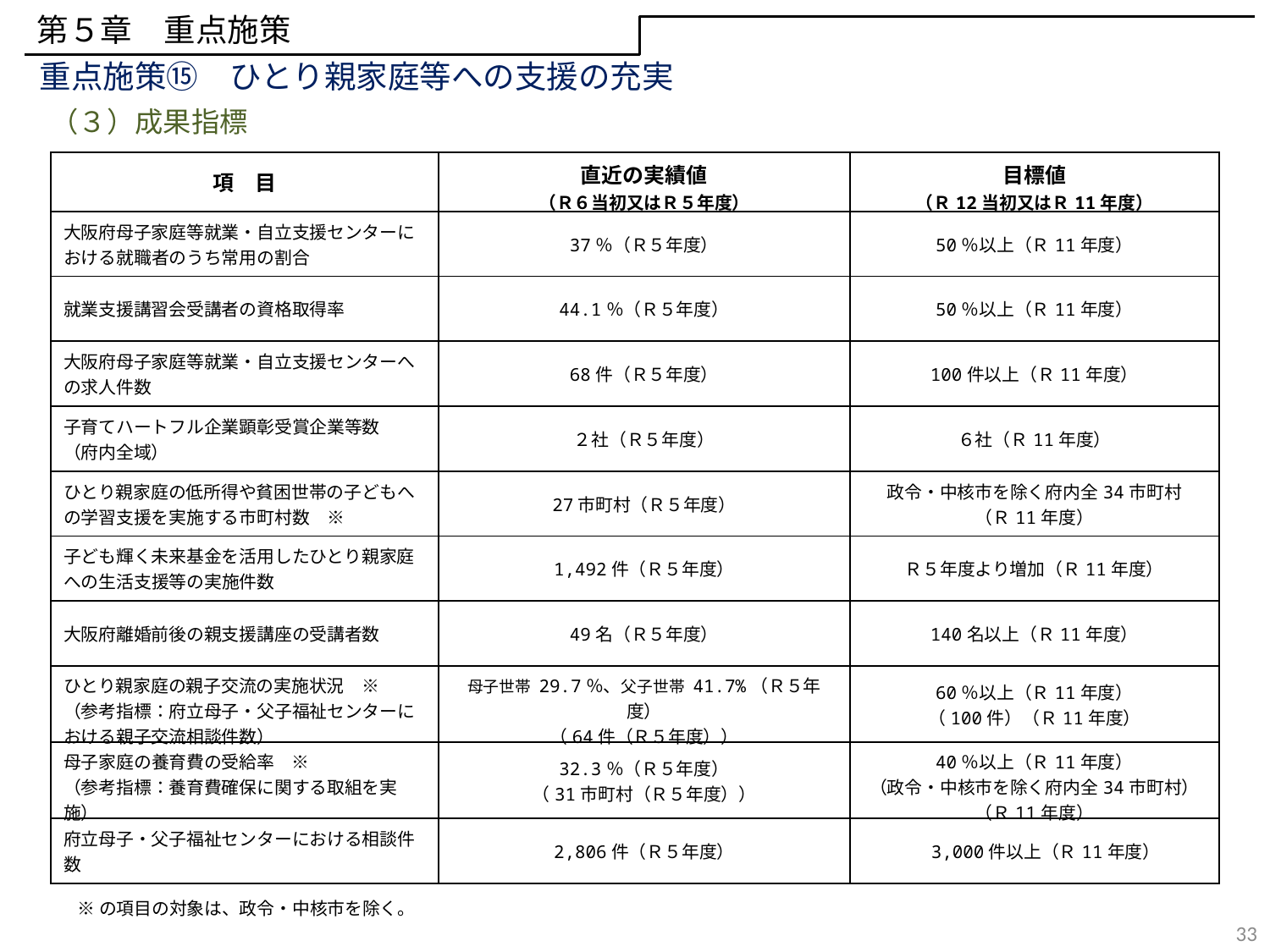

第５章　重点施策

重点施策⑮　ひとり親家庭等への支援の充実
（３）成果指標
| 項　目 | 直近の実績値 （Ｒ６当初又はＲ５年度） | 目標値 （Ｒ12当初又はＲ11年度） |
| --- | --- | --- |
| 大阪府母子家庭等就業・自立支援センターにおける就職者のうち常用の割合 | 37％（Ｒ５年度） | 50％以上（Ｒ11年度） |
| 就業支援講習会受講者の資格取得率 | 44.1％（Ｒ５年度） | 50％以上（Ｒ11年度） |
| 大阪府母子家庭等就業・自立支援センターへの求人件数 | 68件（Ｒ５年度） | 100件以上（Ｒ11年度） |
| 子育てハートフル企業顕彰受賞企業等数 （府内全域） | ２社（Ｒ５年度） | ６社（Ｒ11年度） |
| ひとり親家庭の低所得や貧困世帯の子どもへの学習支援を実施する市町村数　※ | 27市町村（Ｒ５年度） | 政令・中核市を除く府内全34市町村 （Ｒ11年度） |
| 子ども輝く未来基金を活用したひとり親家庭への生活支援等の実施件数 | 1,492件（Ｒ５年度） | Ｒ５年度より増加（Ｒ11年度） |
| 大阪府離婚前後の親支援講座の受講者数 | 49名（Ｒ５年度） | 140名以上（Ｒ11年度） |
| ひとり親家庭の親子交流の実施状況　※ （参考指標：府立母子・父子福祉センターにおける親子交流相談件数） | 母子世帯 29.7％、父子世帯 41.7%（Ｒ５年度） （64件（Ｒ５年度）） | 60％以上（Ｒ11年度） （100件）（Ｒ11年度） |
| 母子家庭の養育費の受給率　※ （参考指標：養育費確保に関する取組を実施） | 32.3％（Ｒ５年度） （31市町村（Ｒ５年度）） | 40％以上（Ｒ11年度） （政令・中核市を除く府内全34市町村） （Ｒ11年度） |
| 府立母子・父子福祉センターにおける相談件数 | 2,806件（Ｒ５年度） | 3,000件以上（Ｒ11年度） |
※の項目の対象は、政令・中核市を除く。
33